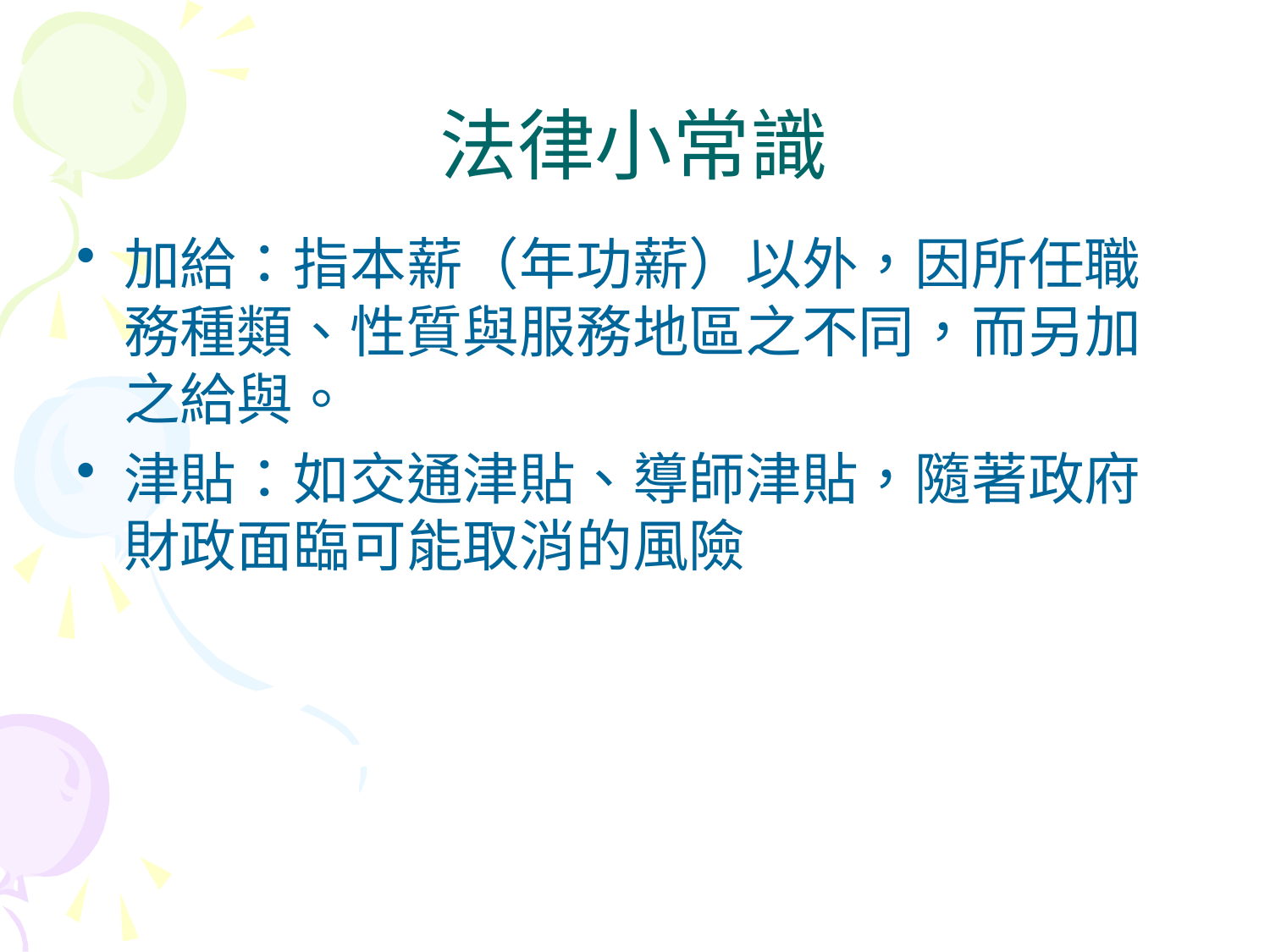

# 法律小常識
加給：指本薪（年功薪）以外，因所任職務種類、性質與服務地區之不同，而另加之給與。
津貼：如交通津貼、導師津貼，隨著政府財政面臨可能取消的風險